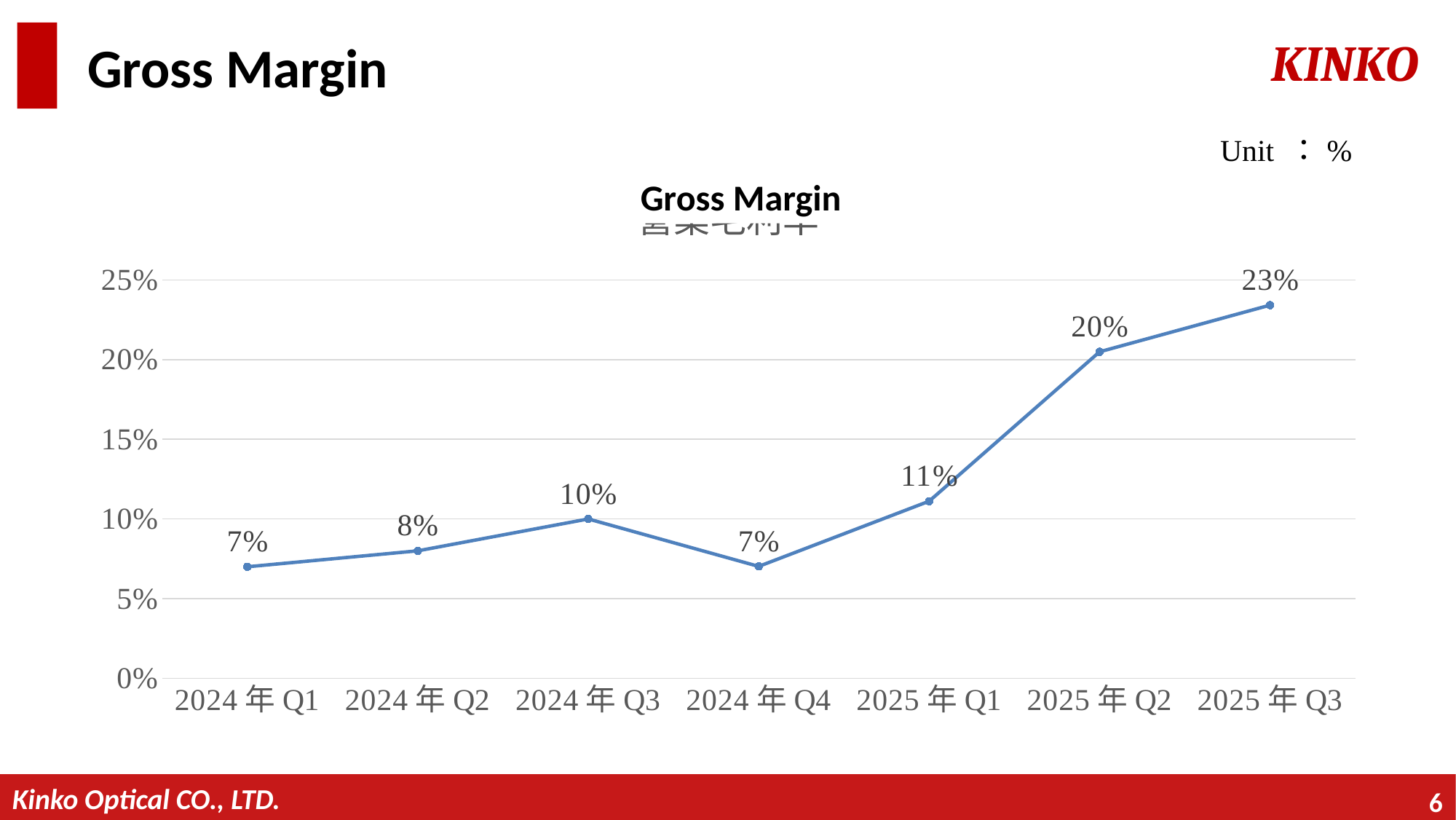

# Gross Margin
Unit ：%
Gross Margin

### Chart:

| Category | 營業毛利率 |
|---|---|
| 2024年Q1 | 0.07000000000000002 |
| 2024年Q2 | 0.08000000000000004 |
| 2024年Q3 | 0.1 |
| 2024年Q4 | 0.07024175759319508 |
| 2025年Q1 | 0.11113523343456203 |
| 2025年Q2 | 0.20488997289825933 |
| 2025年Q3 | 0.23415468932273897 |
6